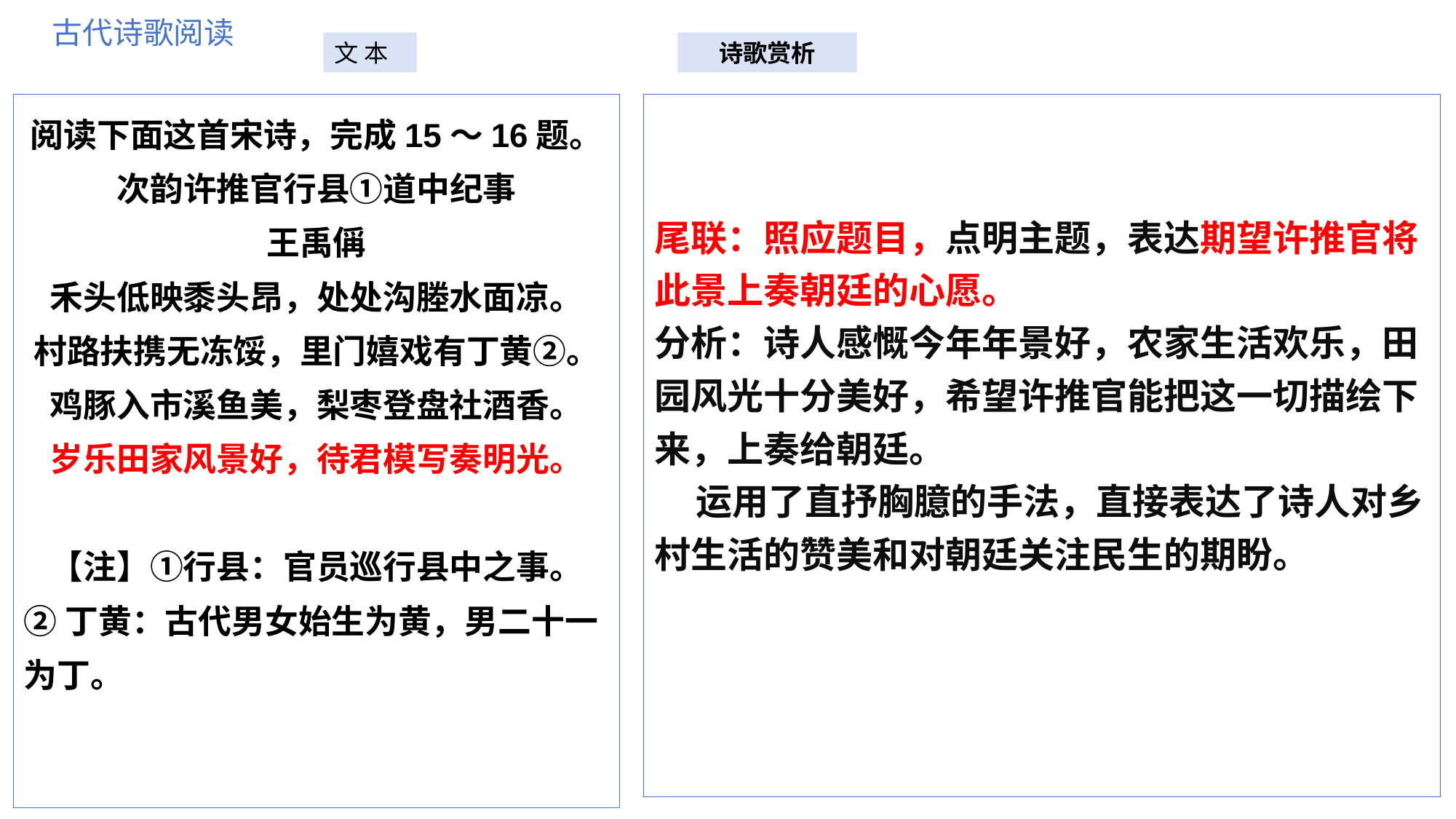

古代诗歌阅读
文 本
诗歌赏析
阅读下面这首宋诗，完成15～16题。
次韵许推官行县①道中纪事
王禹偁
禾头低映黍头昂，处处沟塍水面凉。
村路扶携无冻馁，里门嬉戏有丁黄②。
鸡豚入市溪鱼美，梨枣登盘社酒香。
岁乐田家风景好，待君模写奏明光。

【注】①行县：官员巡行县中之事。
②丁黄：古代男女始生为黄，男二十一为丁。

尾联：照应题目，点明主题，表达期望许推官将此景上奏朝廷的心愿。
分析：诗人感慨今年年景好，农家生活欢乐，田园风光十分美好，希望许推官能把这一切描绘下来，上奏给朝廷。
    运用了直抒胸臆的手法，直接表达了诗人对乡村生活的赞美和对朝廷关注民生的期盼。